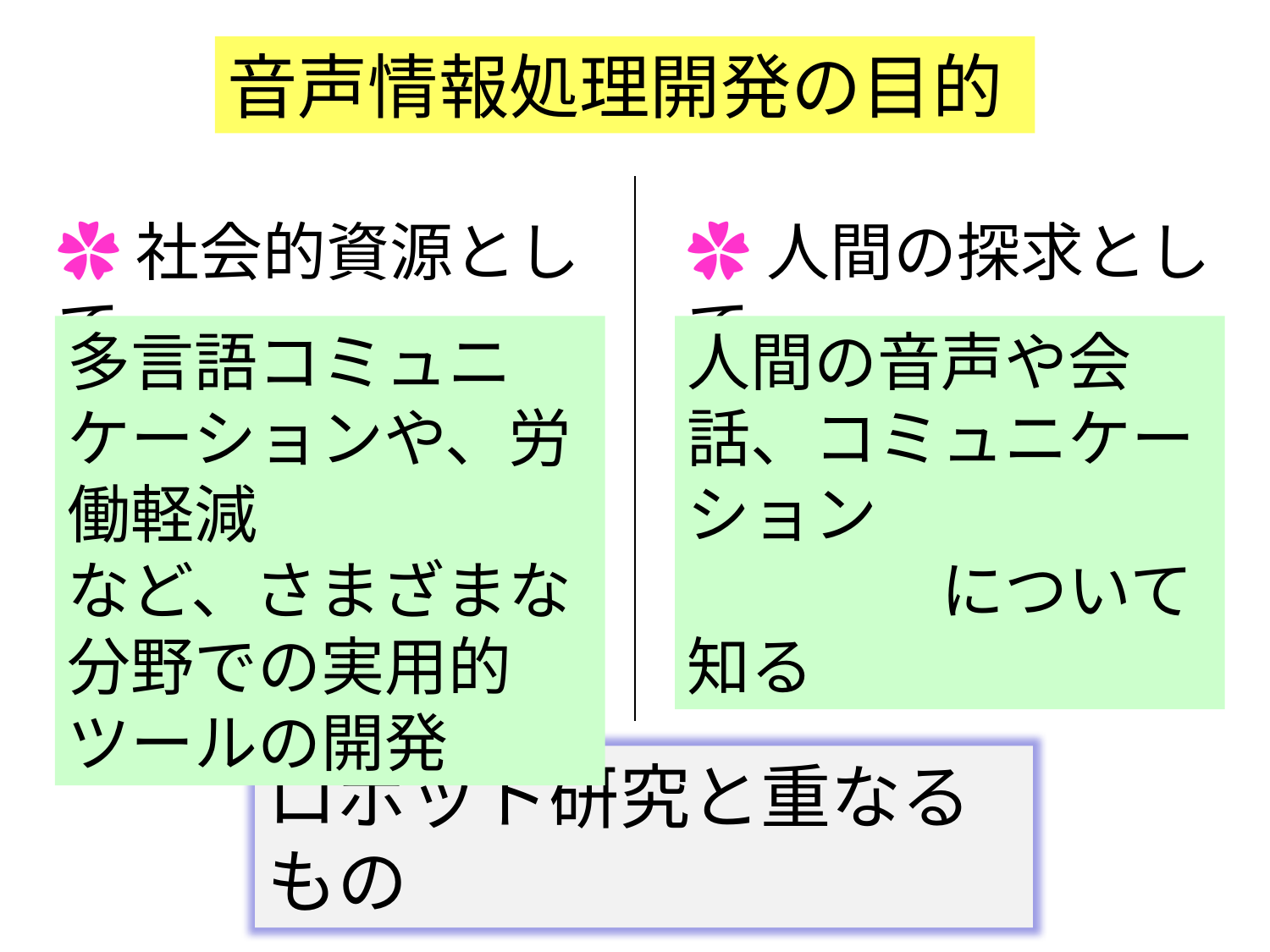

音声情報処理開発の目的
✿社会的資源として
✿人間の探求として
多言語コミュニケーションや、労働軽減
など、さまざまな分野での実用的ツールの開発
人間の音声や会話、コミュニケーション
　　　　について知る
ロボット研究と重なるもの